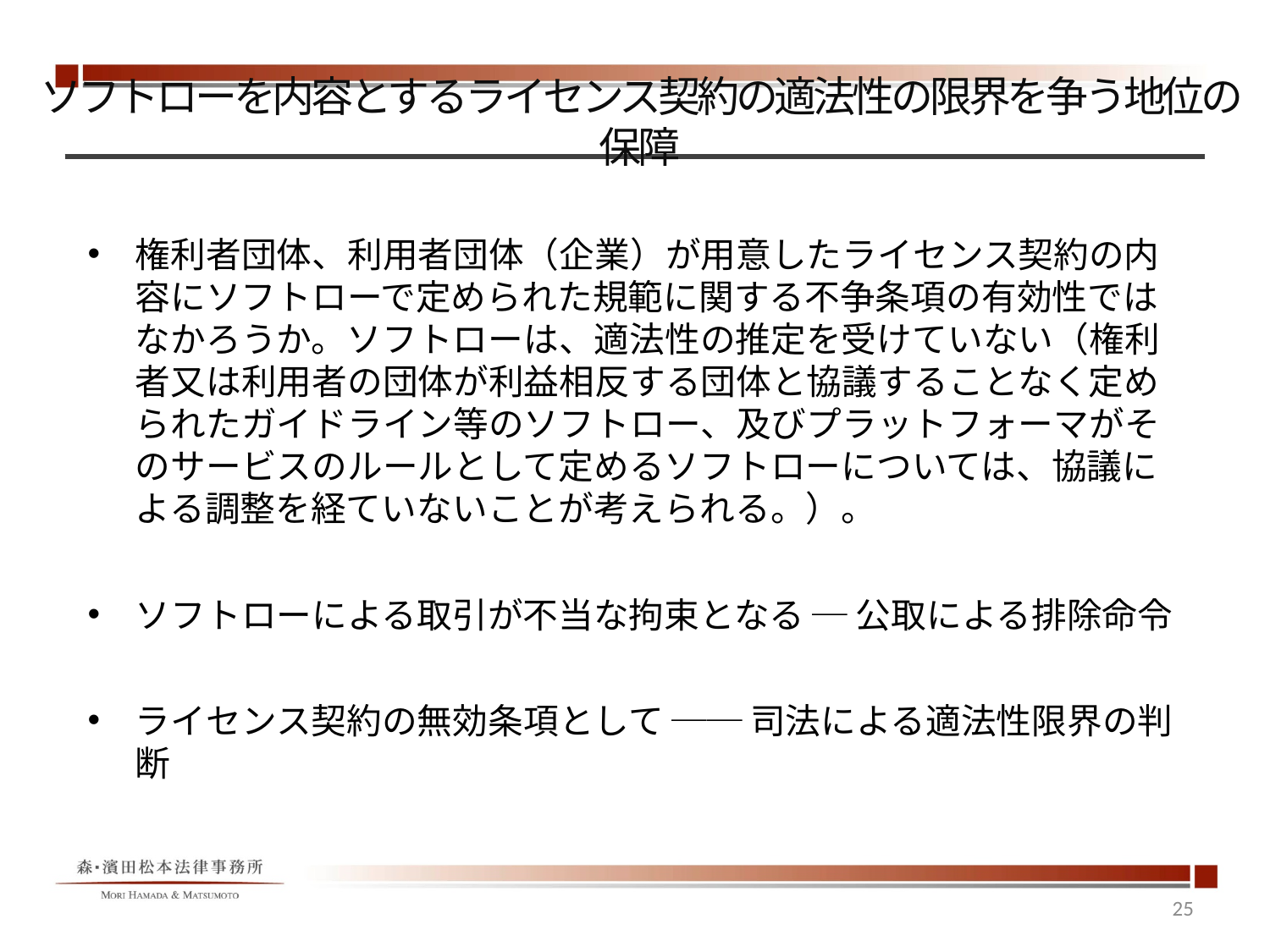

# ソフトローを内容とするライセンス契約の適法性の限界を争う地位の保障
権利者団体、利用者団体（企業）が用意したライセンス契約の内容にソフトローで定められた規範に関する不争条項の有効性ではなかろうか。ソフトローは、適法性の推定を受けていない（権利者又は利用者の団体が利益相反する団体と協議することなく定められたガイドライン等のソフトロー、及びプラットフォーマがそのサービスのルールとして定めるソフトローについては、協議による調整を経ていないことが考えられる。）。

ソフトローによる取引が不当な拘束となる ─ 公取による排除命令

ライセンス契約の無効条項として ── 司法による適法性限界の判断
25